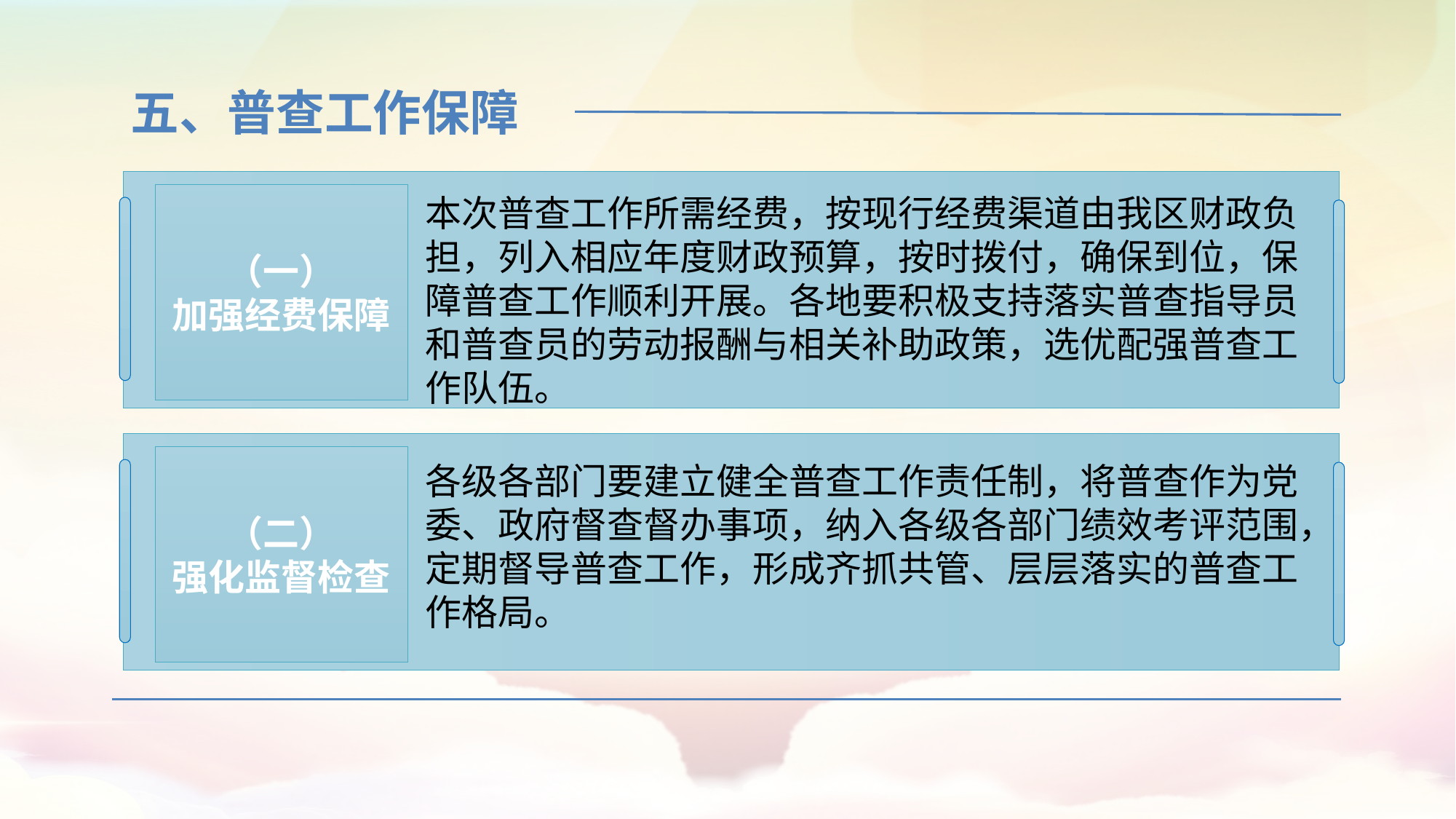

五、普查工作保障

（一）
加强经费保障
本次普查工作所需经费，按现行经费渠道由我区财政负担，列入相应年度财政预算，按时拨付，确保到位，保障普查工作顺利开展。各地要积极支持落实普查指导员和普查员的劳动报酬与相关补助政策，选优配强普查工作队伍。

（二）
强化监督检查
各级各部门要建立健全普查工作责任制，将普查作为党委、政府督查督办事项，纳入各级各部门绩效考评范围，定期督导普查工作，形成齐抓共管、层层落实的普查工作格局。